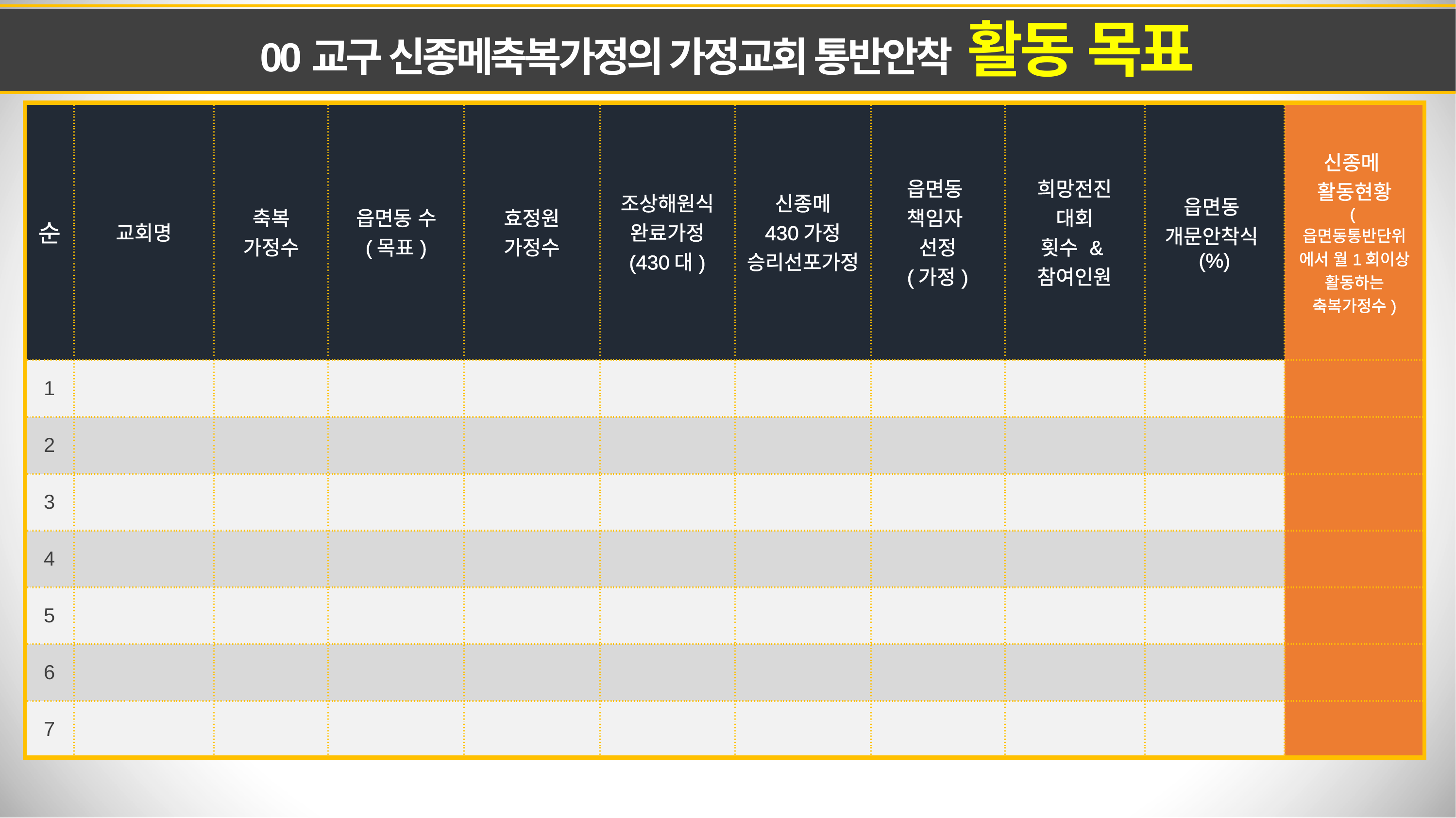

00교구 신종메축복가정의 가정교회 통반안착 활동 목표
| 순 | 교회명 | 축복 가정수 | 읍면동 수 (목표) | 효정원 가정수 | 조상해원식 완료가정 (430대) | 신종메 430가정 승리선포가정 | 읍면동 책임자 선정 (가정) | 희망전진 대회 횟수 & 참여인원 | 읍면동 개문안착식(%) | 신종메 활동현황 (읍면동통반단위에서 월1회이상 활동하는 축복가정수) |
| --- | --- | --- | --- | --- | --- | --- | --- | --- | --- | --- |
| 1 |  |  |  |  |  |  |  |  |  |  |
| 2 |  |  |  |  |  |  |  |  |  |  |
| 3 |  |  |  |  |  |  |  |  |  |  |
| 4 |  |  |  |  |  |  |  |  |  |  |
| 5 |  |  |  |  |  |  |  |  |  |  |
| 6 |  |  |  |  |  |  |  |  |  |  |
| 7 |  |  |  |  |  |  |  |  |  |  |